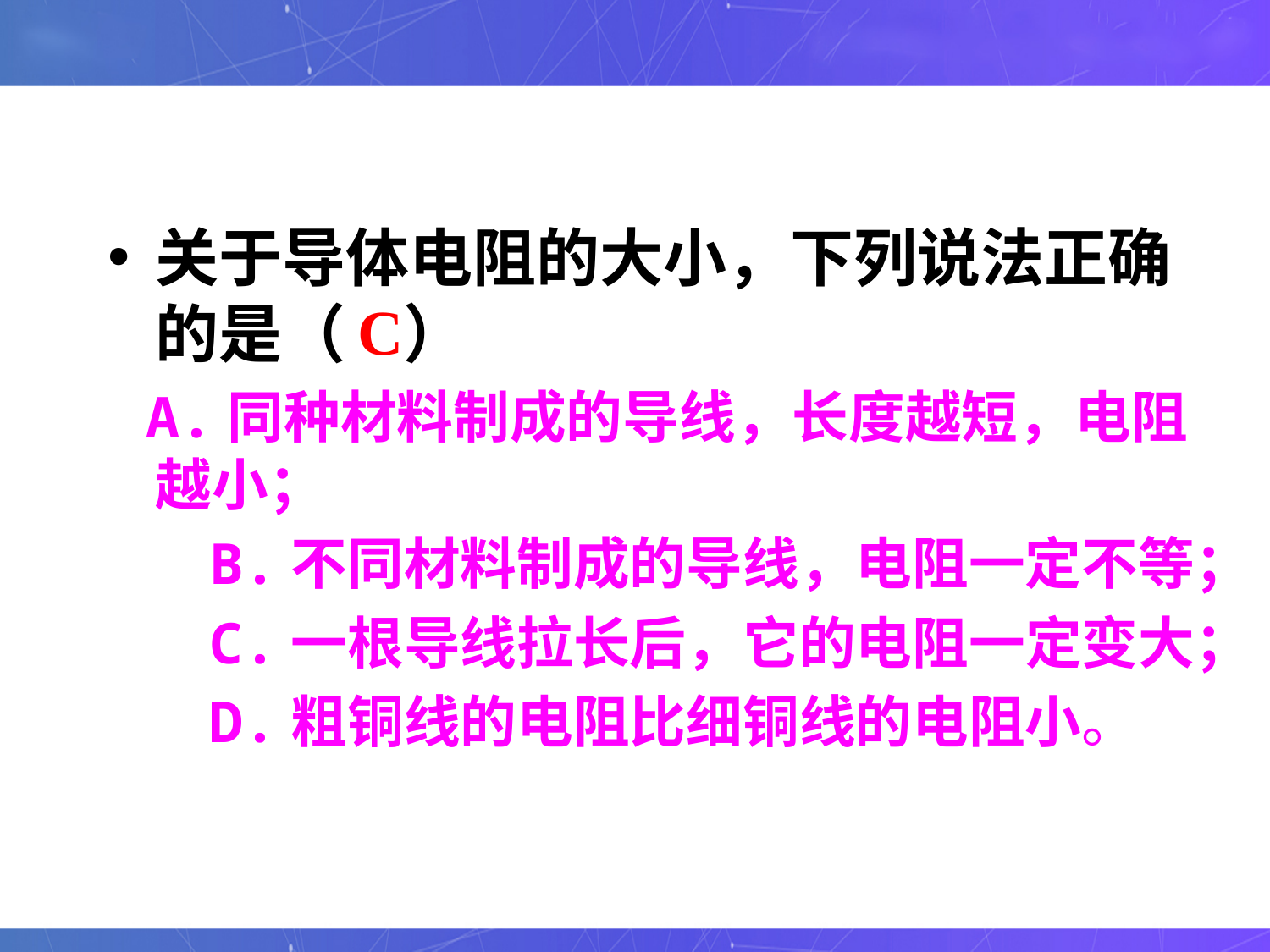

关于导体电阻的大小，下列说法正确的是（    ）
   A.同种材料制成的导线，长度越短，电阻越小；
   B.不同材料制成的导线，电阻一定不等；
   C.一根导线拉长后，它的电阻一定变大；
   D.粗铜线的电阻比细铜线的电阻小。
C